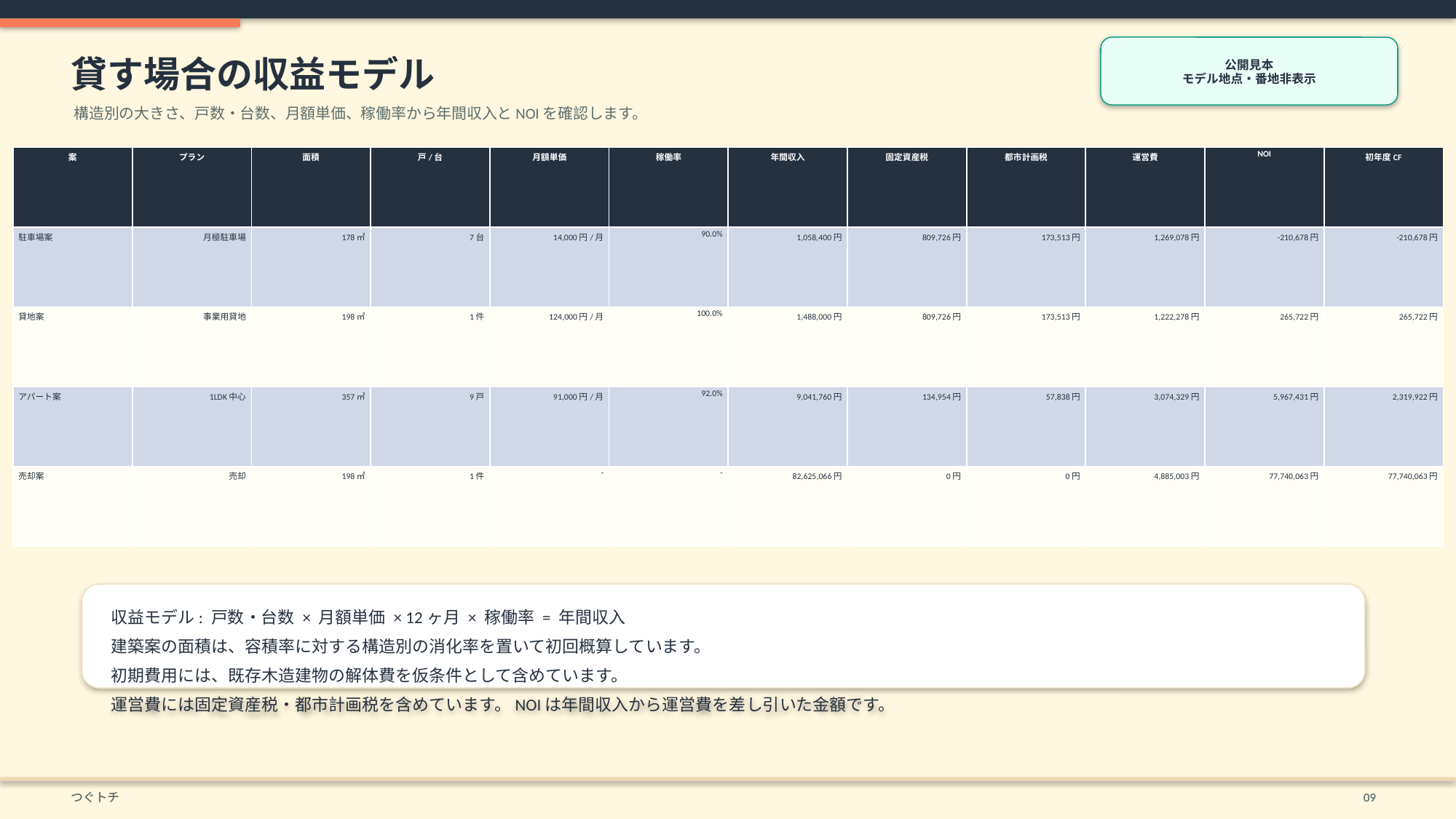

公開見本
モデル地点・番地非表示
貸す場合の収益モデル
構造別の大きさ、戸数・台数、月額単価、稼働率から年間収入とNOIを確認します。
| 案 | プラン | 面積 | 戸/台 | 月額単価 | 稼働率 | 年間収入 | 固定資産税 | 都市計画税 | 運営費 | NOI | 初年度CF |
| --- | --- | --- | --- | --- | --- | --- | --- | --- | --- | --- | --- |
| 駐車場案 | 月極駐車場 | 178㎡ | 7台 | 14,000円/月 | 90.0% | 1,058,400円 | 809,726円 | 173,513円 | 1,269,078円 | -210,678円 | -210,678円 |
| 貸地案 | 事業用貸地 | 198㎡ | 1件 | 124,000円/月 | 100.0% | 1,488,000円 | 809,726円 | 173,513円 | 1,222,278円 | 265,722円 | 265,722円 |
| アパート案 | 1LDK中心 | 357㎡ | 9戸 | 91,000円/月 | 92.0% | 9,041,760円 | 134,954円 | 57,838円 | 3,074,329円 | 5,967,431円 | 2,319,922円 |
| 売却案 | 売却 | 198㎡ | 1件 | - | - | 82,625,066円 | 0円 | 0円 | 4,885,003円 | 77,740,063円 | 77,740,063円 |
収益モデル: 戸数・台数 × 月額単価 × 12ヶ月 × 稼働率 = 年間収入
建築案の面積は、容積率に対する構造別の消化率を置いて初回概算しています。
初期費用には、既存木造建物の解体費を仮条件として含めています。
運営費には固定資産税・都市計画税を含めています。NOIは年間収入から運営費を差し引いた金額です。

つぐトチ
つぐトチ
09
09